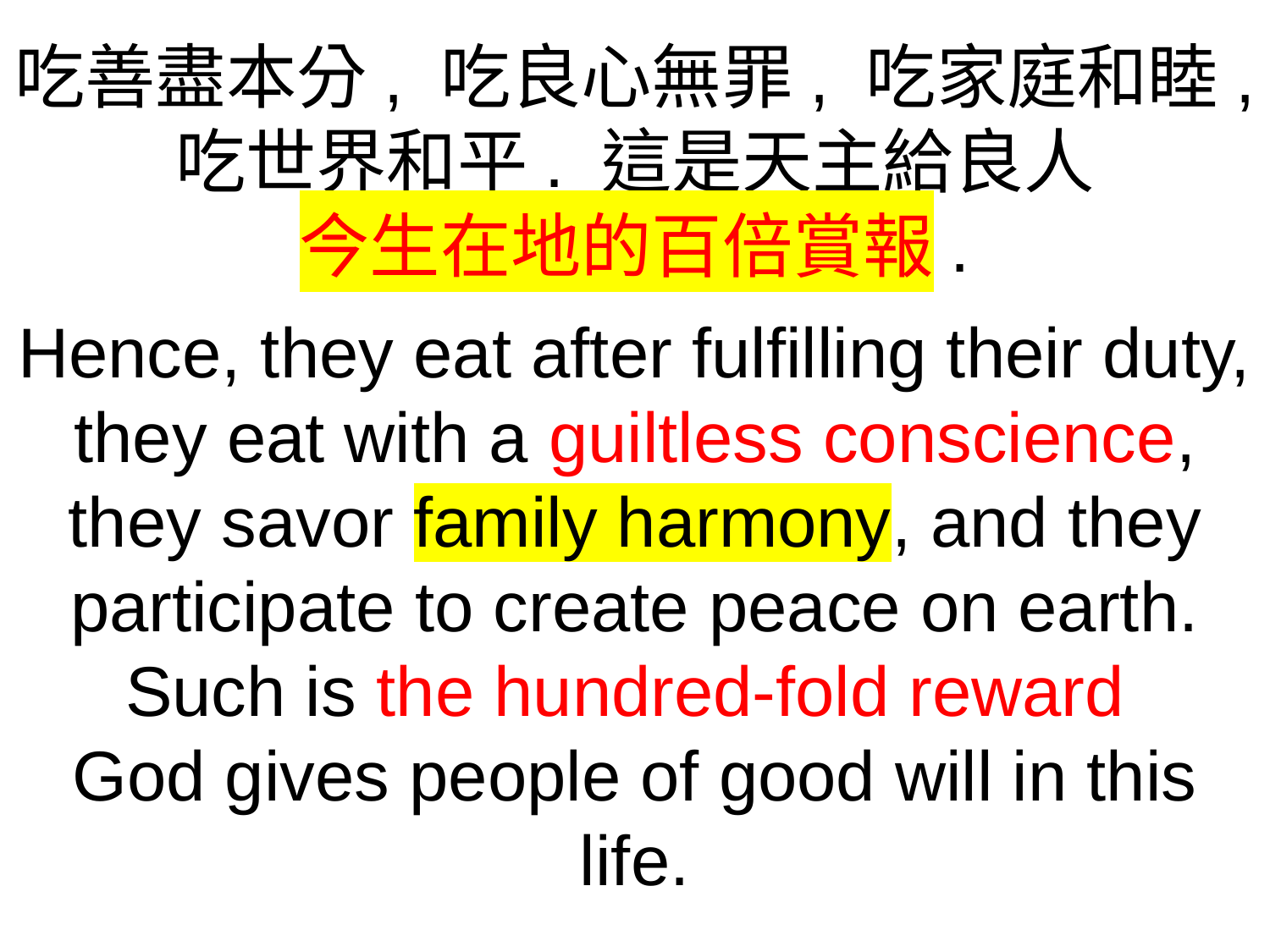

吃善盡本分, 吃良心無罪, 吃家庭和睦,
吃世界和平. 這是天主給良人
今生在地的百倍賞報.
Hence, they eat after fulfilling their duty, they eat with a guiltless conscience, they savor family harmony, and they participate to create peace on earth. Such is the hundred-fold reward
God gives people of good will in this life.